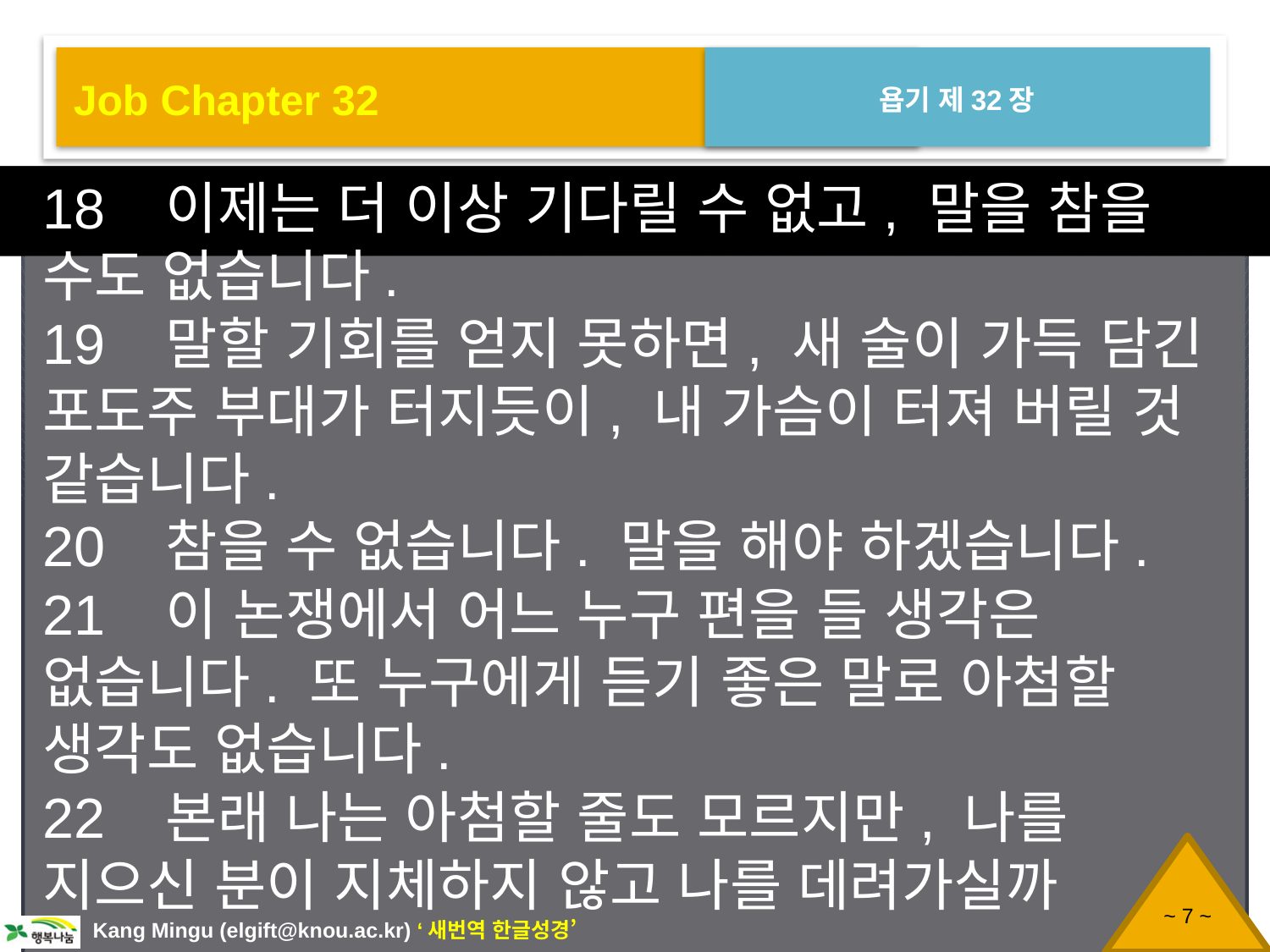

Job Chapter 32
욥기 제32장
18   이제는 더 이상 기다릴 수 없고, 말을 참을 수도 없습니다.
19   말할 기회를 얻지 못하면, 새 술이 가득 담긴 포도주 부대가 터지듯이, 내 가슴이 터져 버릴 것 같습니다.
20   참을 수 없습니다. 말을 해야 하겠습니다.
21   이 논쟁에서 어느 누구 편을 들 생각은 없습니다. 또 누구에게 듣기 좋은 말로 아첨할 생각도 없습니다.
22   본래 나는 아첨할 줄도 모르지만, 나를 지으신 분이 지체하지 않고 나를 데려가실까